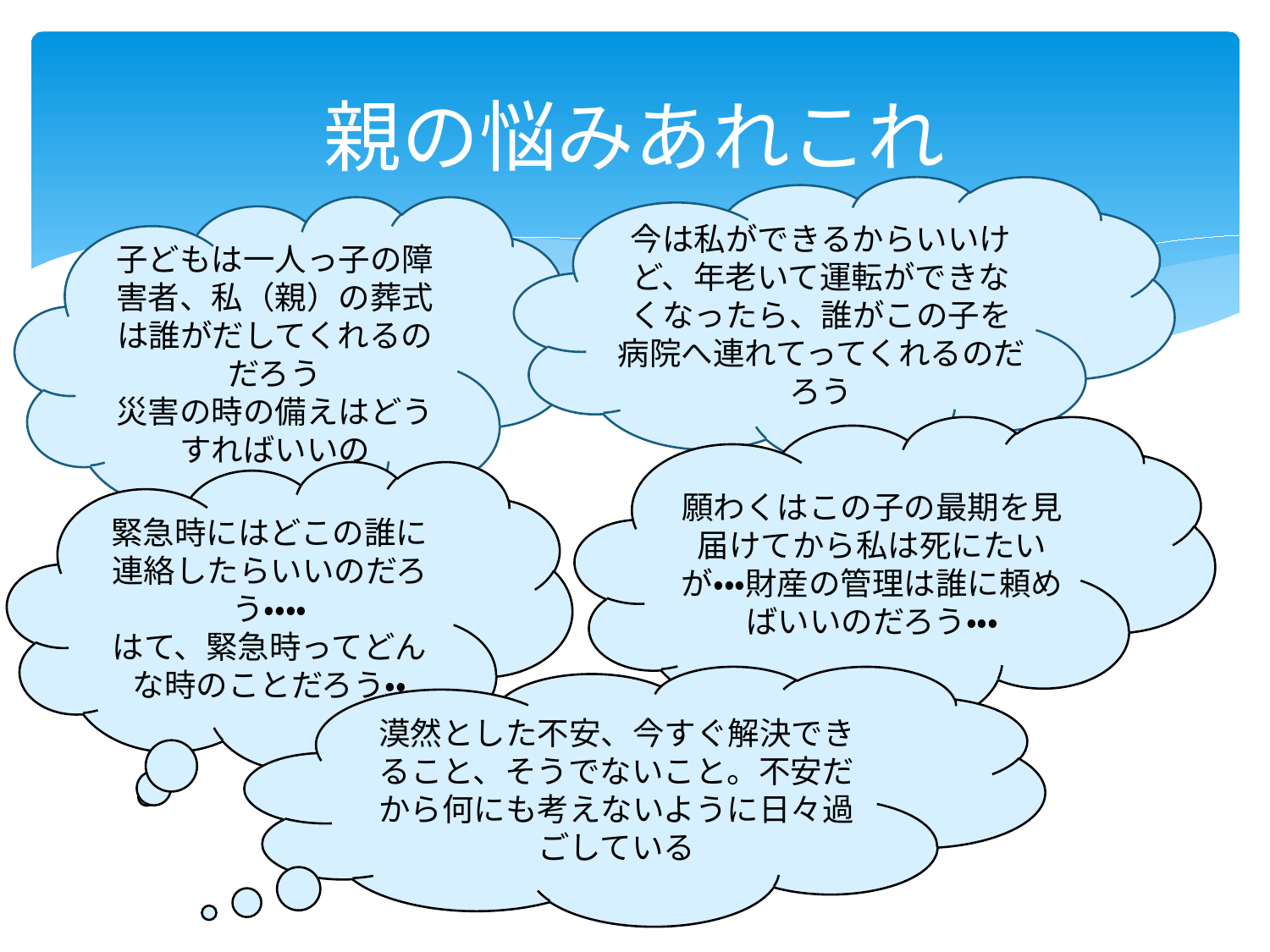

# 親の悩みあれこれ
今は私ができるからいいけど、年老いて運転ができなくなったら、誰がこの子を病院へ連れてってくれるのだろう
子どもは一人っ子の障害者、私（親）の葬式は誰がだしてくれるのだろう
災害の時の備えはどうすればいいの
願わくはこの子の最期を見届けてから私は死にたいが・・・財産の管理は誰に頼めばいいのだろう・・・
緊急時にはどこの誰に連絡したらいいのだろう・・・・
はて、緊急時ってどんな時のことだろう・・
漠然とした不安、今すぐ解決できること、そうでないこと。不安だから何にも考えないように日々過ごしている